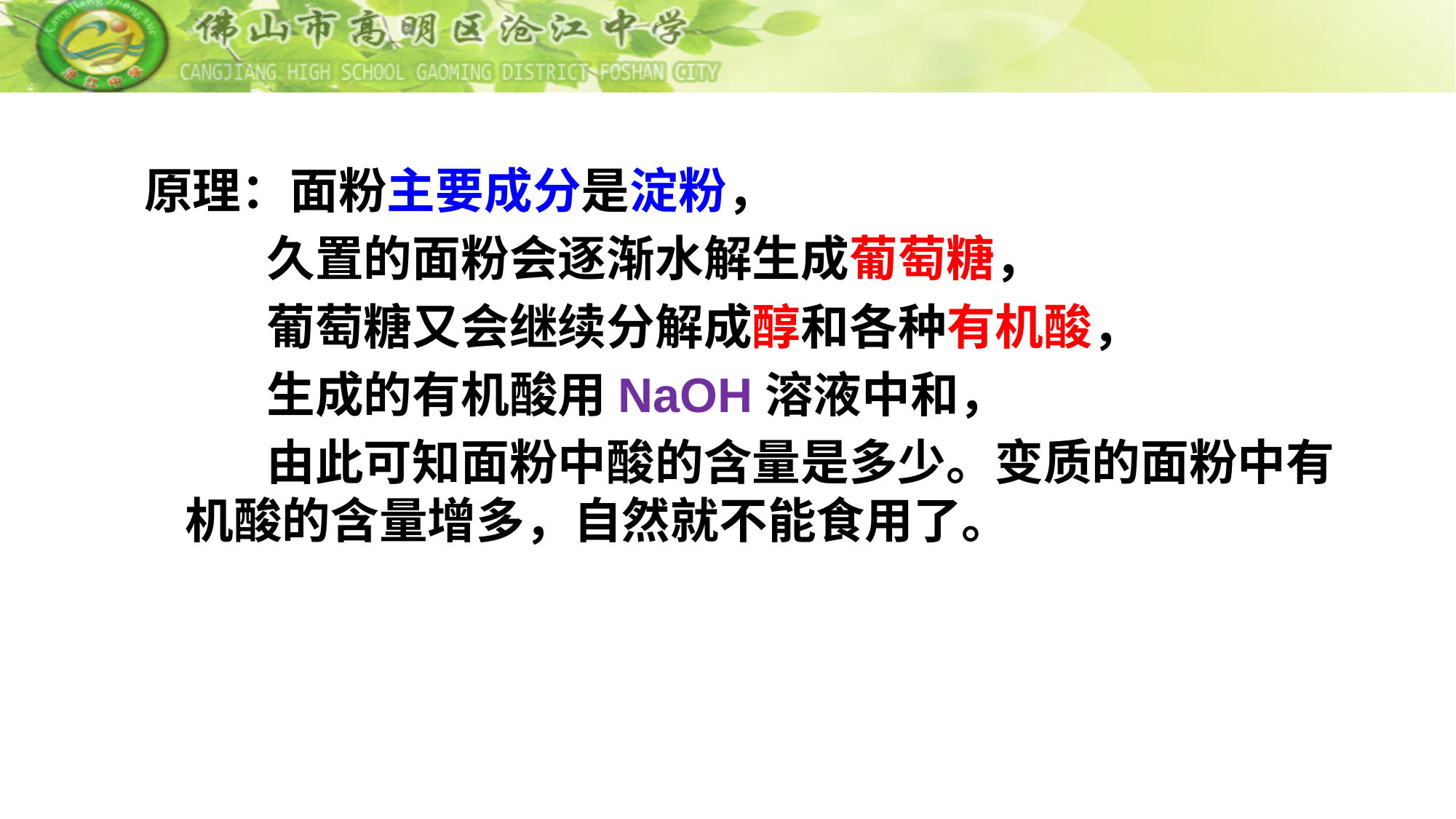

#
原理：面粉主要成分是淀粉，
          久置的面粉会逐渐水解生成葡萄糖，
          葡萄糖又会继续分解成醇和各种有机酸，
          生成的有机酸用NaOH溶液中和，
          由此可知面粉中酸的含量是多少。变质的面粉中有机酸的含量增多，自然就不能食用了。